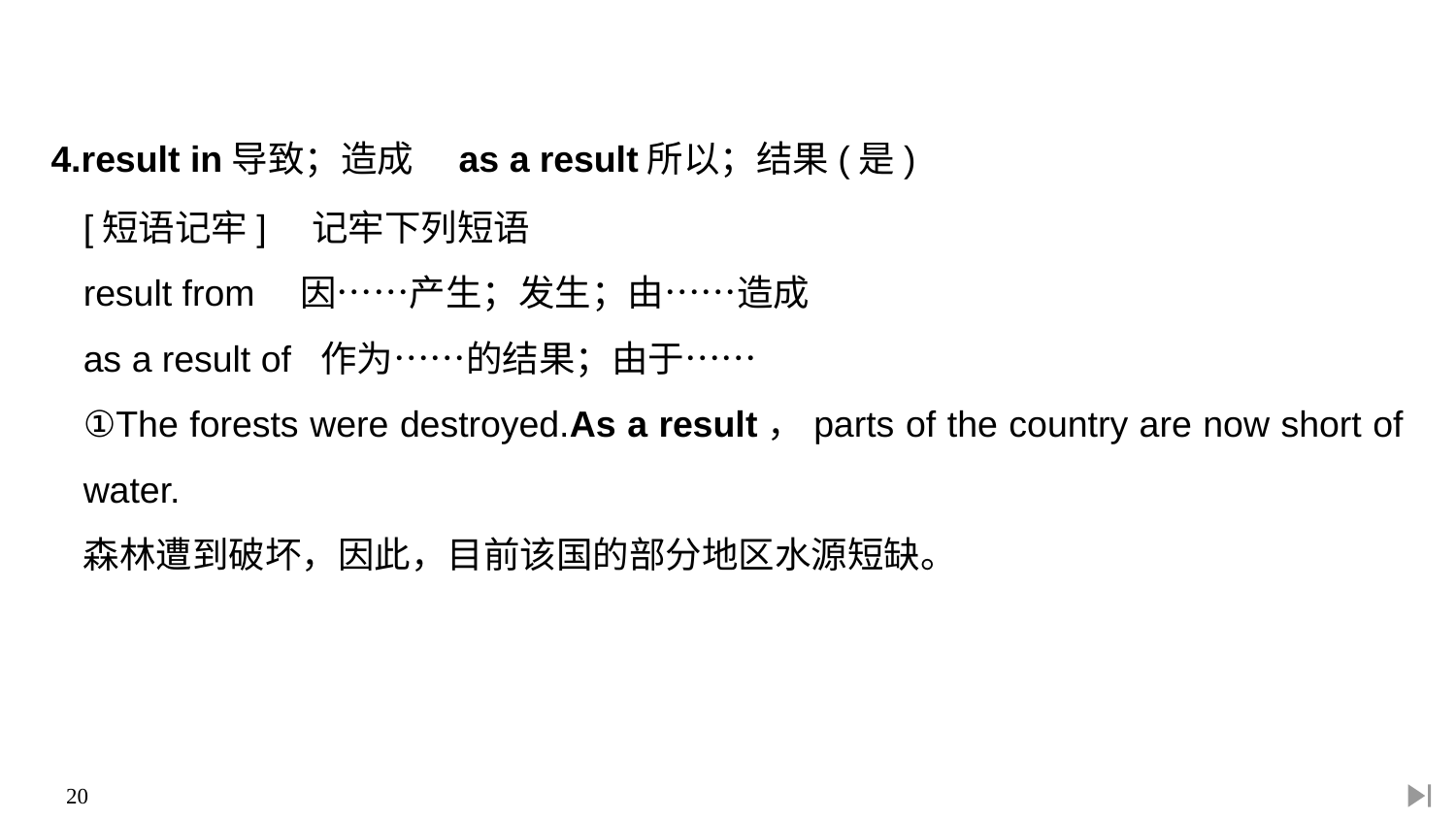

4.result in导致；造成　as a result所以；结果(是)
[短语记牢]　记牢下列短语
result from　因……产生；发生；由……造成
as a result of  作为……的结果；由于……
①The forests were destroyed.As a result，parts of the country are now short of water.
森林遭到破坏，因此，目前该国的部分地区水源短缺。